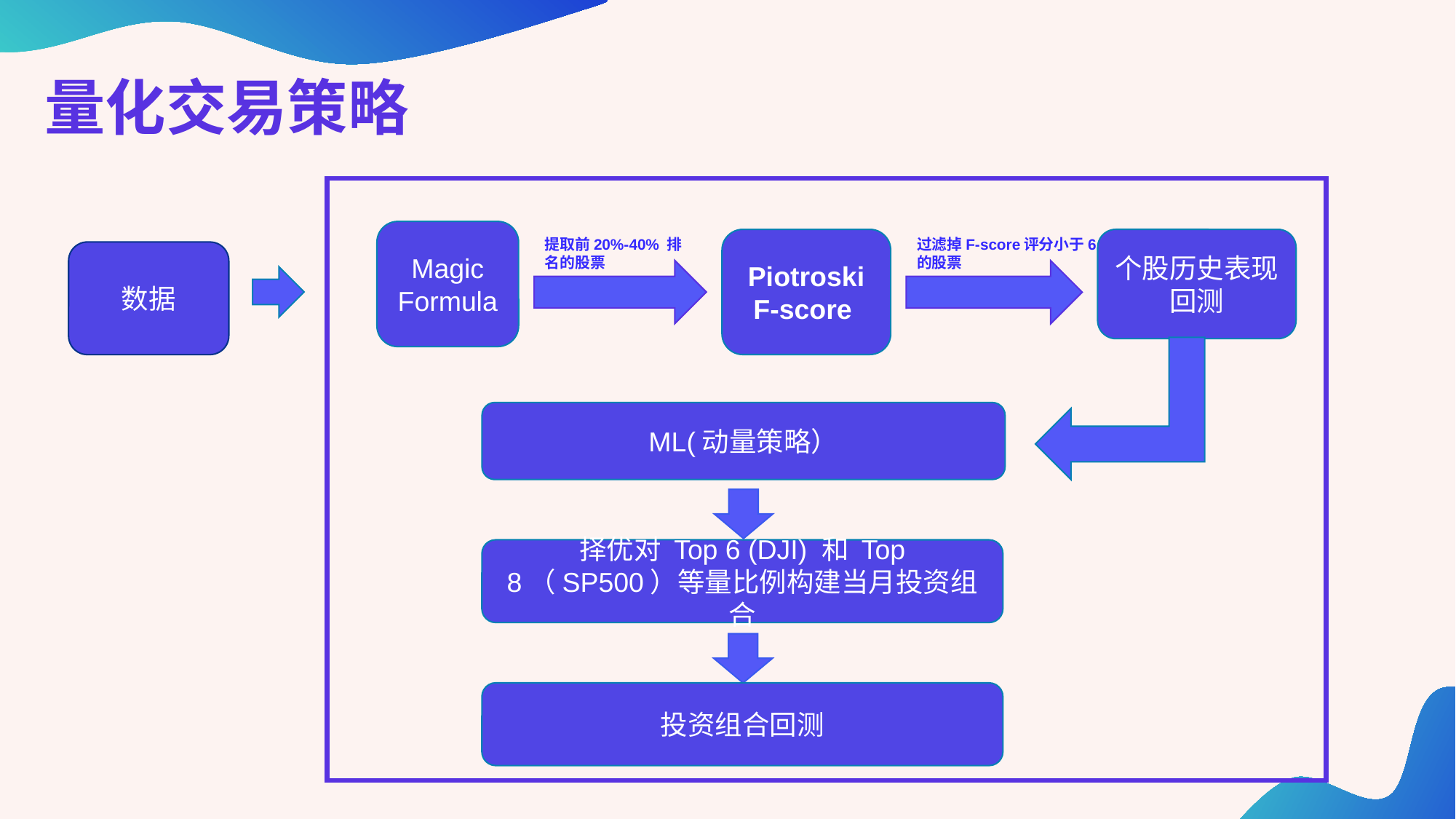

量化交易策略

Magic Formula
提取前20%-40% 排名的股票
Piotroski
F-score
过滤掉F-score评分小于6
的股票
个股历史表现回测
数据

ML(动量策略）

择优对 Top 6 (DJI) 和 Top 8（SP500）等量比例构建当月投资组合

投资组合回测